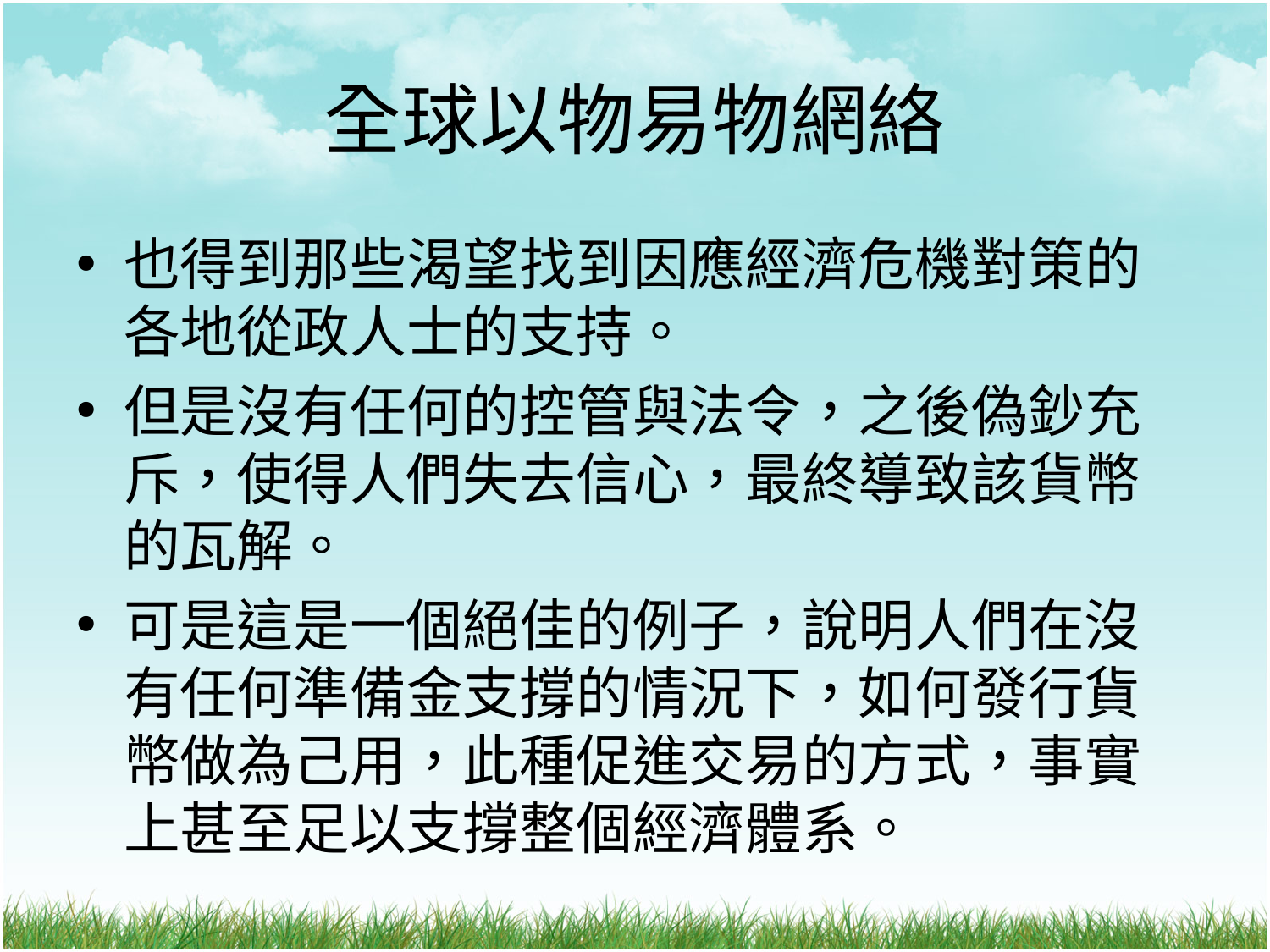

# 全球以物易物網絡
也得到那些渴望找到因應經濟危機對策的各地從政人士的支持。
但是沒有任何的控管與法令，之後偽鈔充斥，使得人們失去信心，最終導致該貨幣的瓦解。
可是這是一個絕佳的例子，說明人們在沒有任何準備金支撐的情況下，如何發行貨幣做為己用，此種促進交易的方式，事實上甚至足以支撐整個經濟體系。